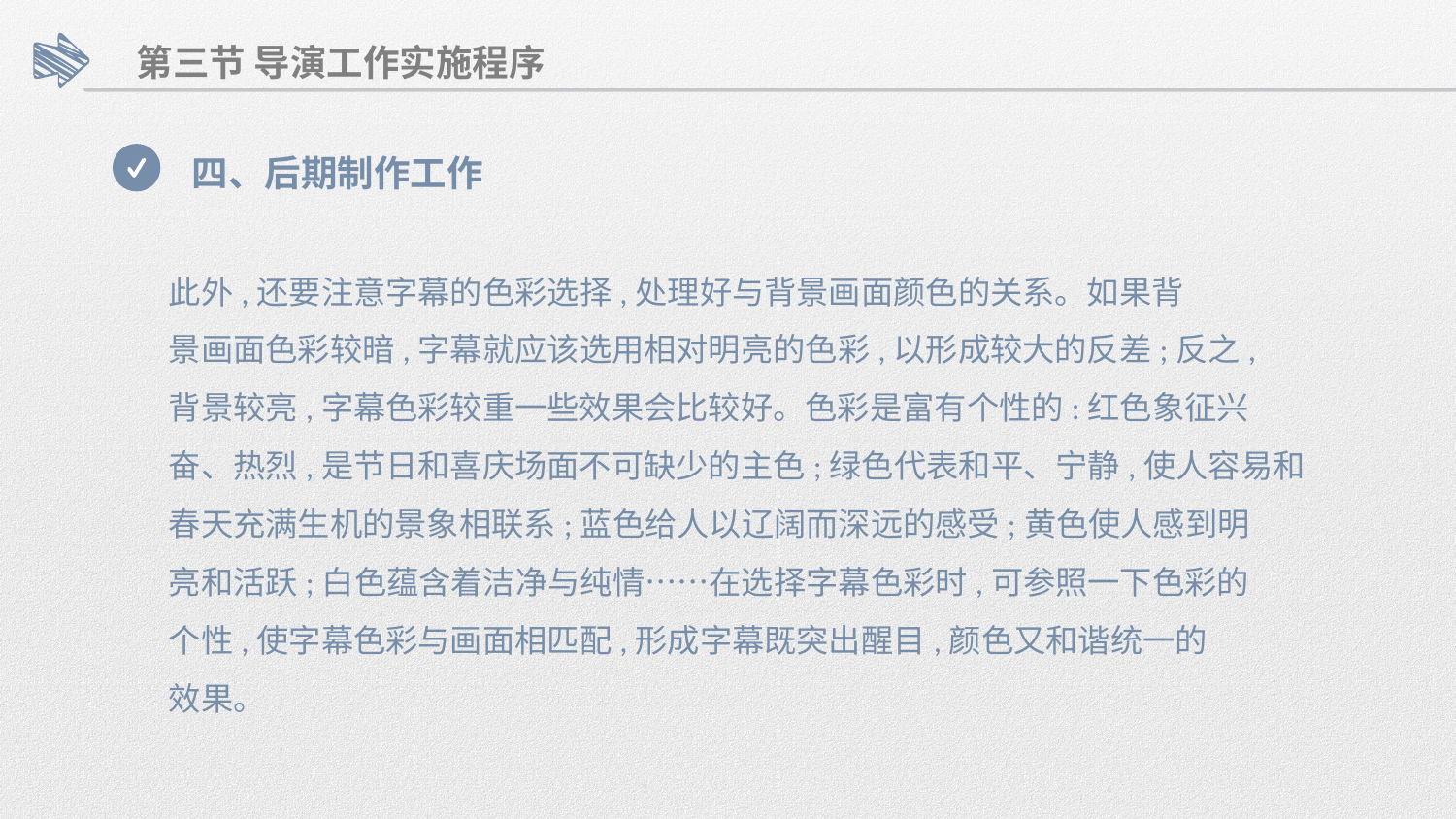

第三节 导演工作实施程序
四、后期制作工作

此外,还要注意字幕的色彩选择,处理好与背景画面颜色的关系。如果背
景画面色彩较暗,字幕就应该选用相对明亮的色彩,以形成较大的反差;反之,
背景较亮,字幕色彩较重一些效果会比较好。色彩是富有个性的:红色象征兴
奋、热烈,是节日和喜庆场面不可缺少的主色;绿色代表和平、宁静,使人容易和
春天充满生机的景象相联系;蓝色给人以辽阔而深远的感受;黄色使人感到明
亮和活跃;白色蕴含着洁净与纯情……在选择字幕色彩时,可参照一下色彩的
个性,使字幕色彩与画面相匹配,形成字幕既突出醒目,颜色又和谐统一的
效果。